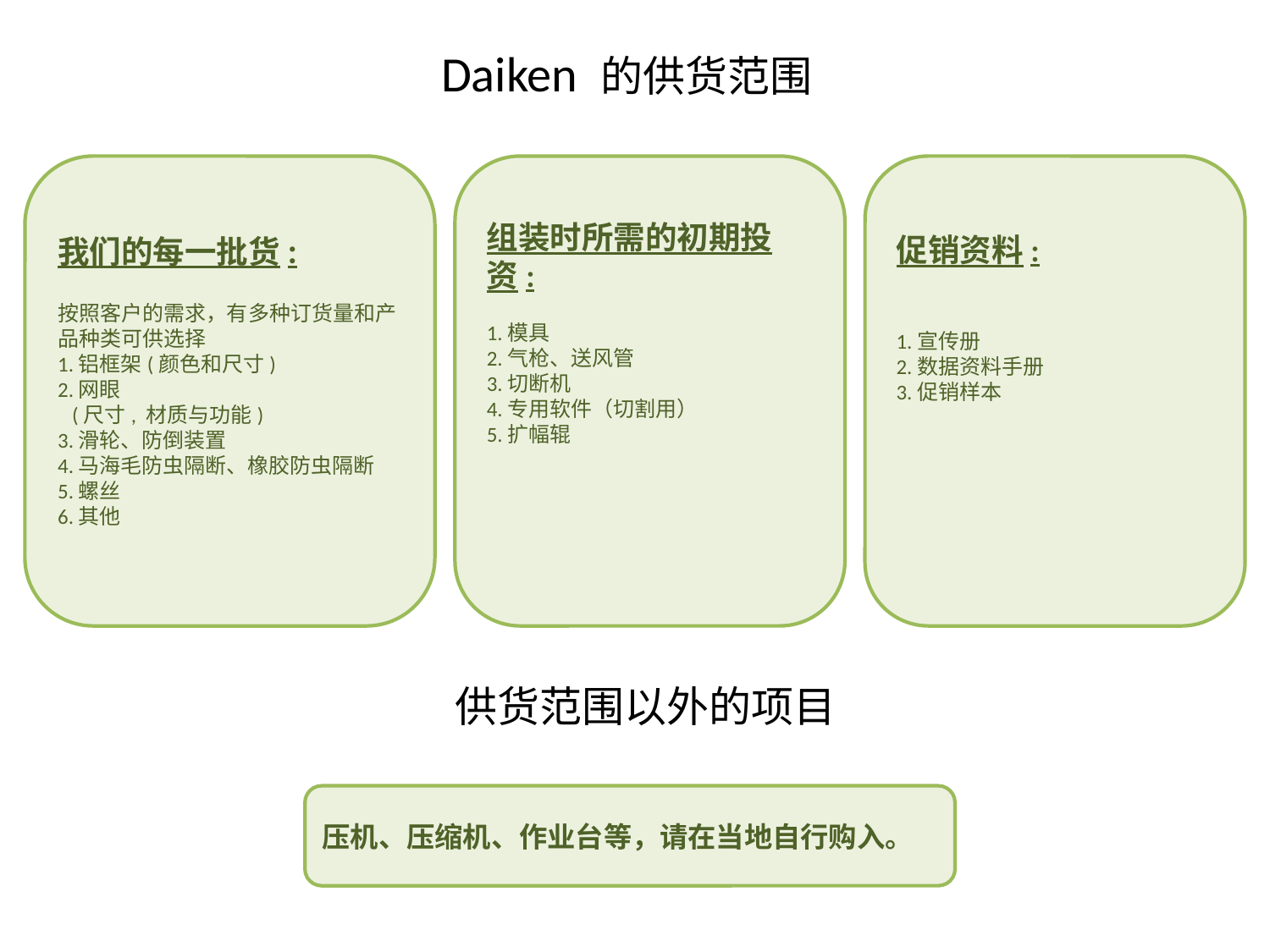

Daiken 的供货范围
我们的每一批货:

按照客户的需求，有多种订货量和产品种类可供选择
1.铝框架(颜色和尺寸)
2.网眼
   (尺寸, 材质与功能)
3.滑轮、防倒装置
4.马海毛防虫隔断、橡胶防虫隔断
5.螺丝
6.其他

组装时所需的初期投资:

1.模具
2.气枪、送风管
3.切断机
4.专用软件（切割用）
5.扩幅辊

促销资料:

1.宣传册
2.数据资料手册
3.促销样本

     供货范围以外的项目
压机、压缩机、作业台等，请在当地自行购入。